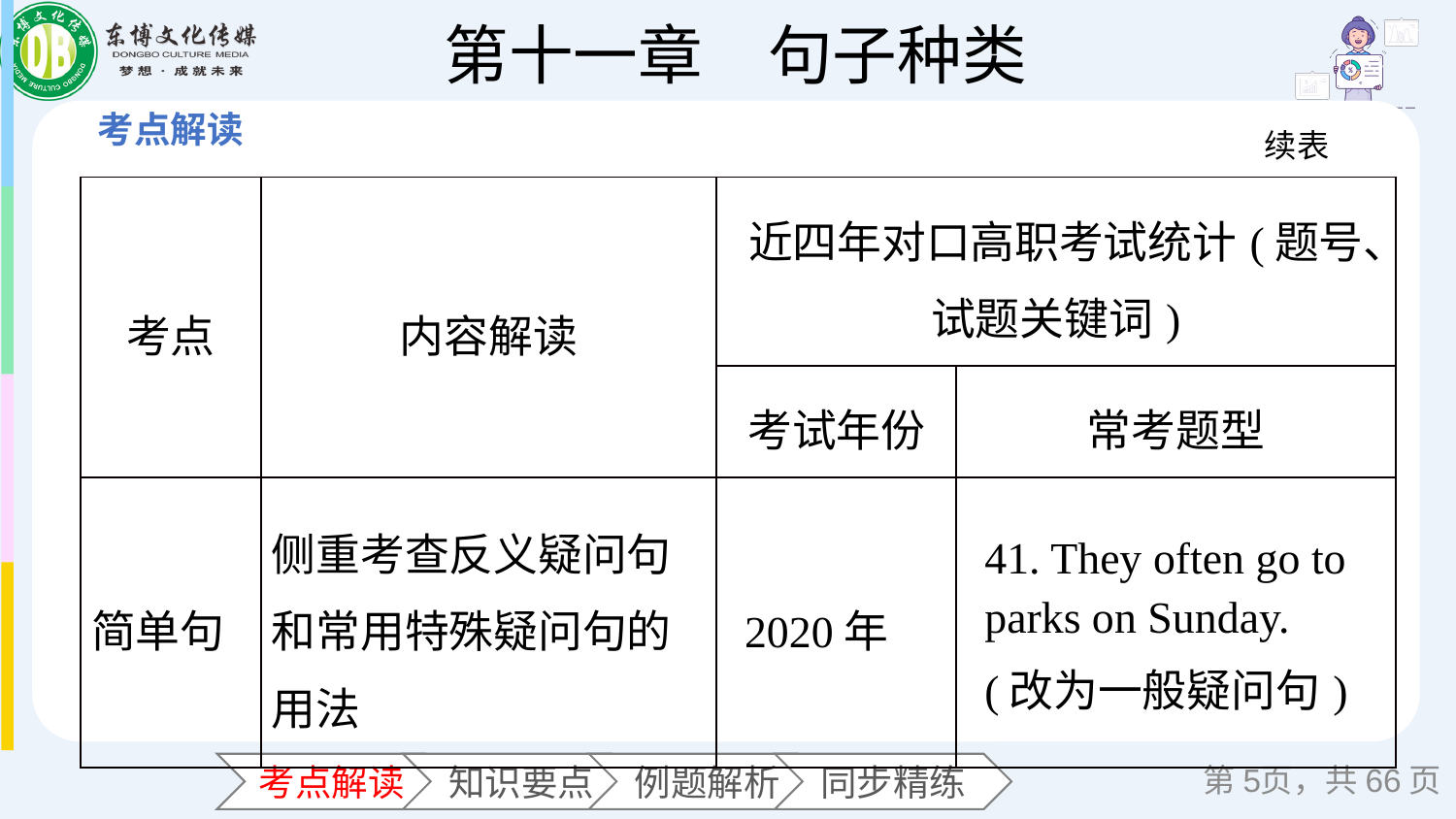

续表
| 考点 | 内容解读 | 近四年对口高职考试统计(题号、试题关键词) |  |
| --- | --- | --- | --- |
|  |  | 考试年份 | 常考题型 |
| 简单句 | 侧重考查反义疑问句和常用特殊疑问句的用法 | 2020年 | 41. They often go to parks on Sunday. (改为一般疑问句) |
第5页，共66页